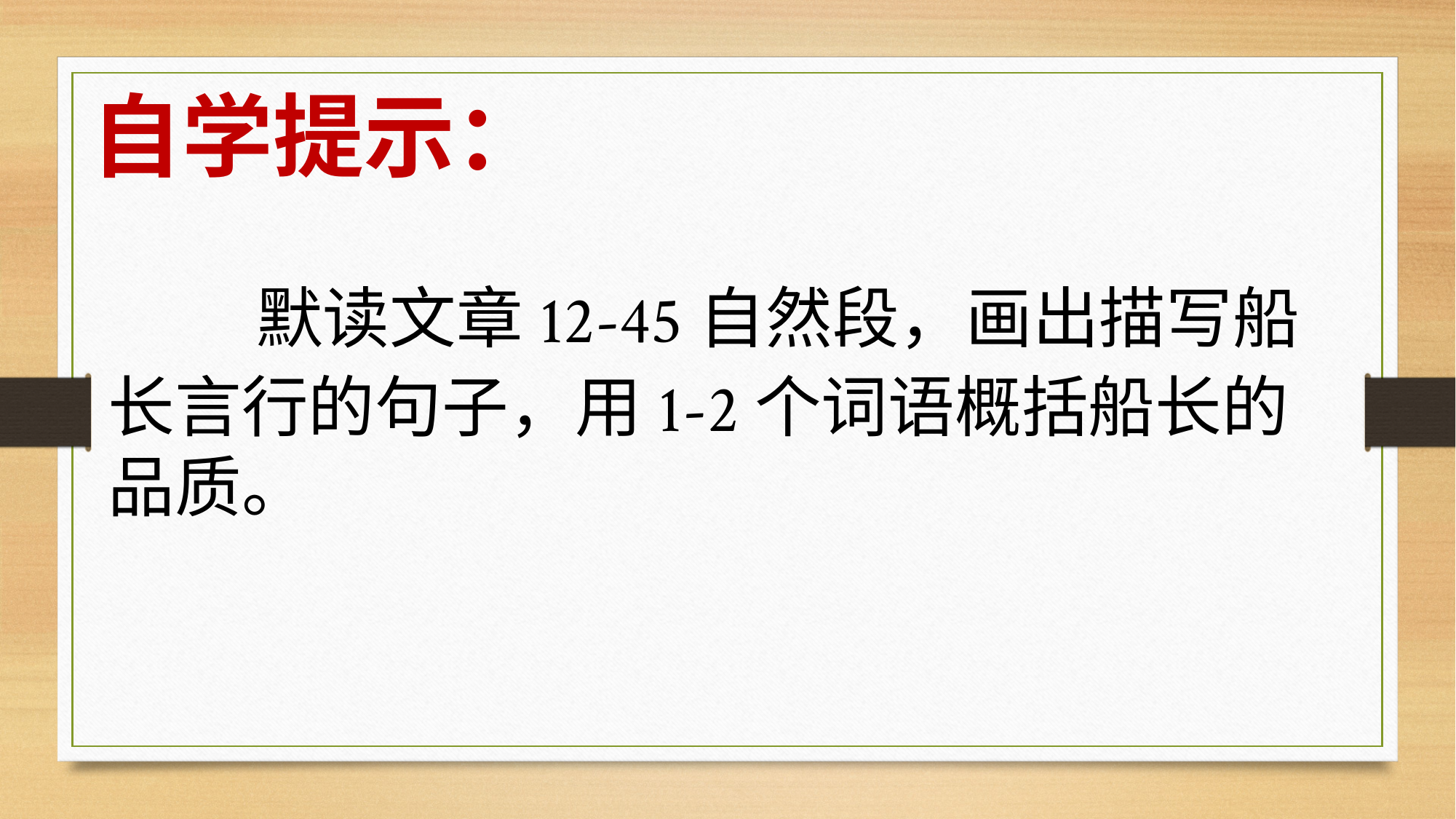

自学提示：
     默读文章12-45自然段，画出描写船长言行的句子，用1-2个词语概括船长的品质。